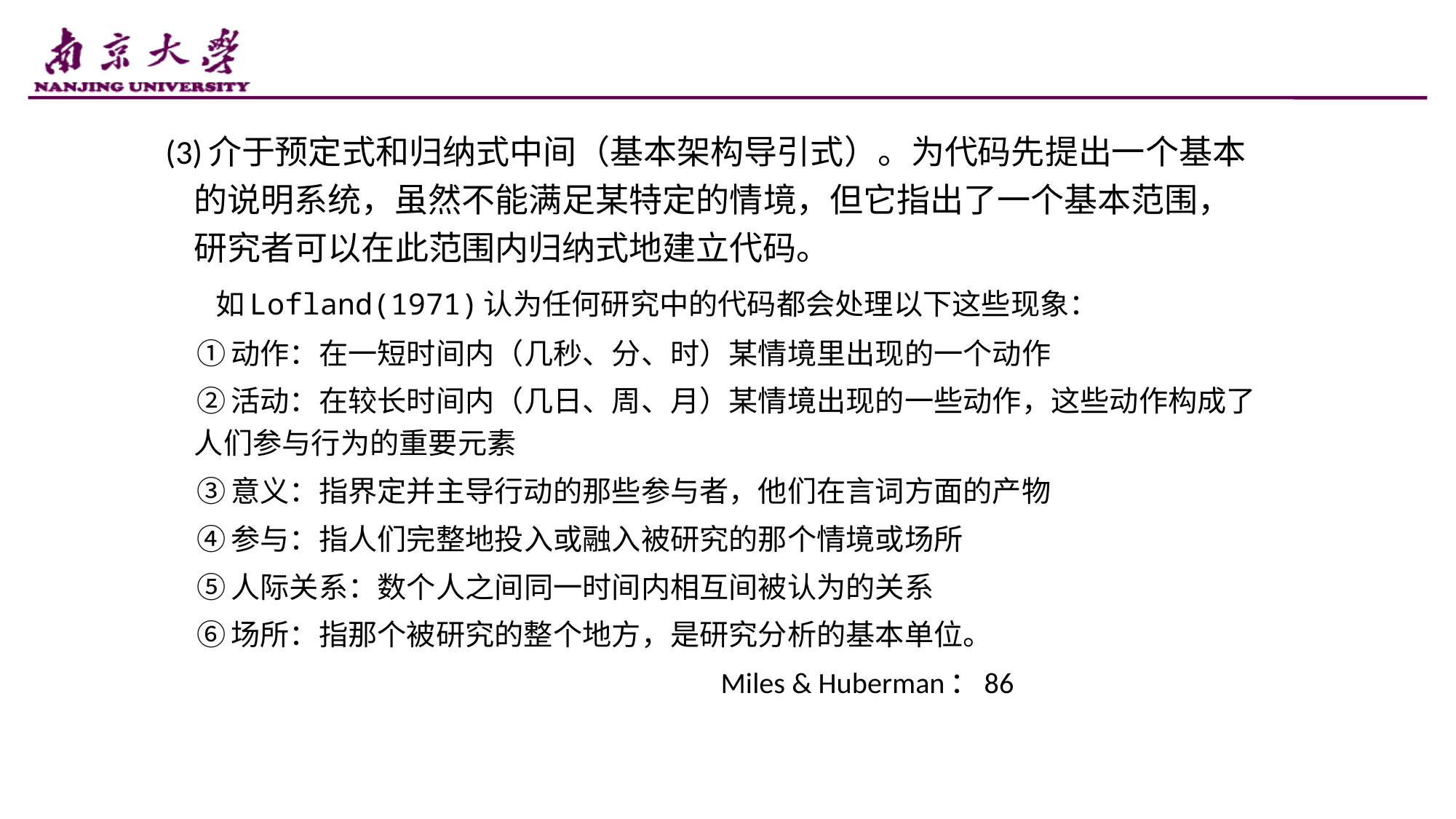

(3)介于预定式和归纳式中间（基本架构导引式）。为代码先提出一个基本的说明系统，虽然不能满足某特定的情境，但它指出了一个基本范围，研究者可以在此范围内归纳式地建立代码。
       如Lofland(1971)认为任何研究中的代码都会处理以下这些现象：
      ①动作：在一短时间内（几秒、分、时）某情境里出现的一个动作
      ②活动：在较长时间内（几日、周、月）某情境出现的一些动作，这些动作构成了人们参与行为的重要元素
      ③意义：指界定并主导行动的那些参与者，他们在言词方面的产物
      ④参与：指人们完整地投入或融入被研究的那个情境或场所
      ⑤人际关系：数个人之间同一时间内相互间被认为的关系
      ⑥场所：指那个被研究的整个地方，是研究分析的基本单位。
                                                                                      Miles & Huberman：86